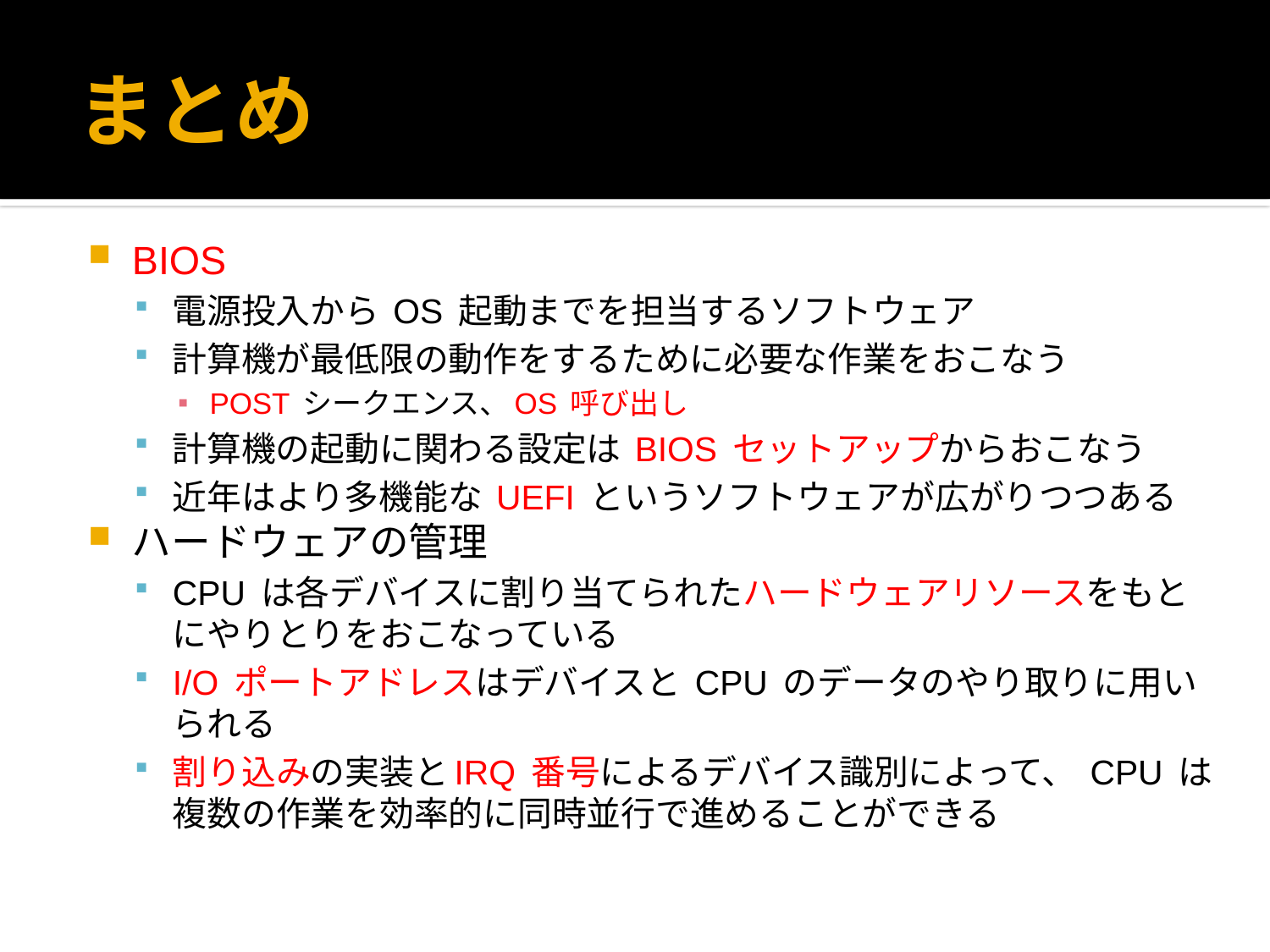

# まとめ
BIOS
電源投入から OS 起動までを担当するソフトウェア
計算機が最低限の動作をするために必要な作業をおこなう
POST シークエンス、OS 呼び出し
計算機の起動に関わる設定は BIOS セットアップからおこなう
近年はより多機能な UEFI というソフトウェアが広がりつつある
ハードウェアの管理
CPU は各デバイスに割り当てられたハードウェアリソースをもとにやりとりをおこなっている
I/O ポートアドレスはデバイスと CPU のデータのやり取りに用いられる
割り込みの実装とIRQ 番号によるデバイス識別によって、 CPU は複数の作業を効率的に同時並行で進めることができる